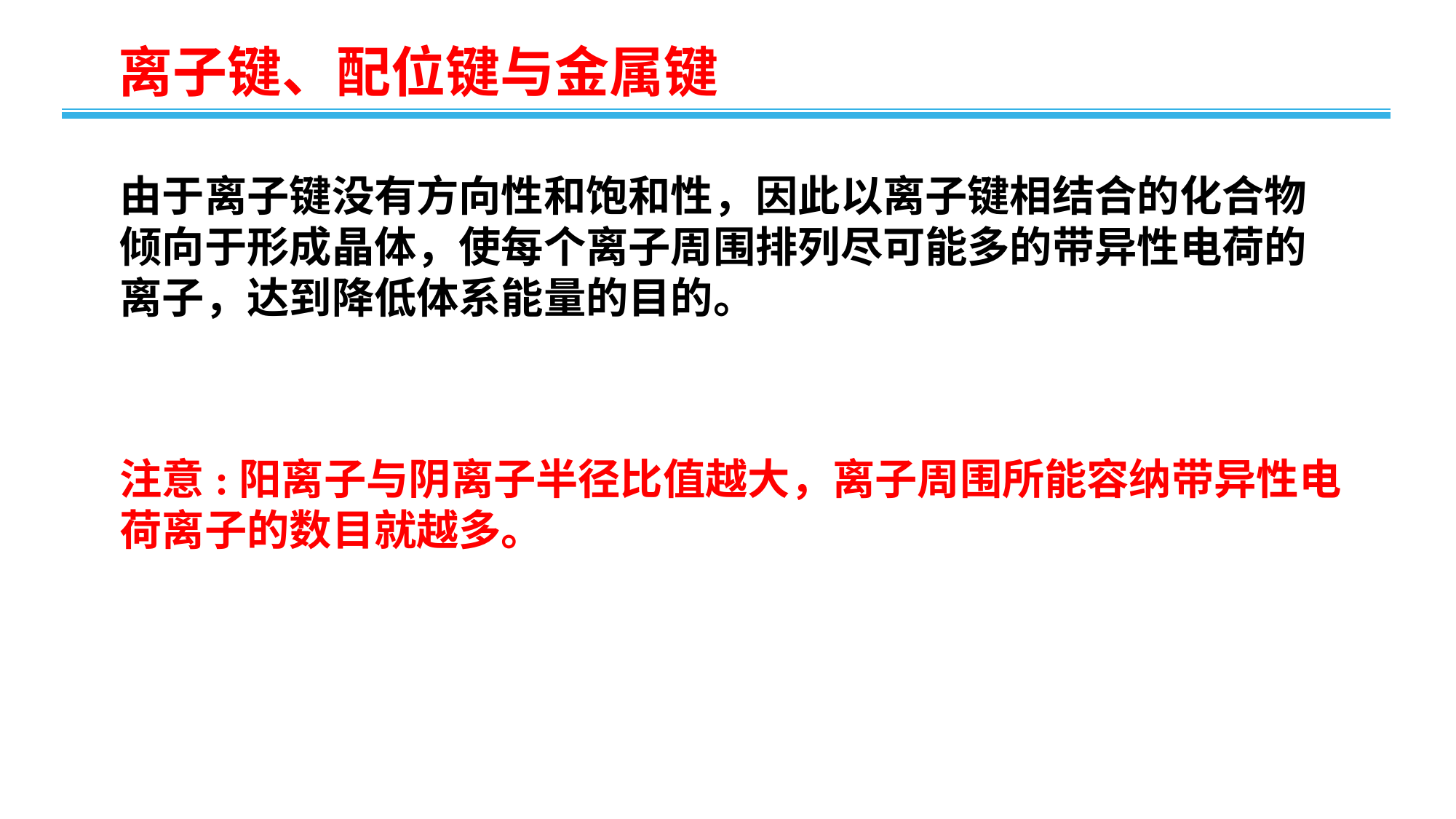

由于离子键没有方向性和饱和性，因此以离子键相结合的化合物倾向于形成晶体，使每个离子周围排列尽可能多的带异性电荷的离子，达到降低体系能量的目的。
注意:阳离子与阴离子半径比值越大，离子周围所能容纳带异性电荷离子的数目就越多。